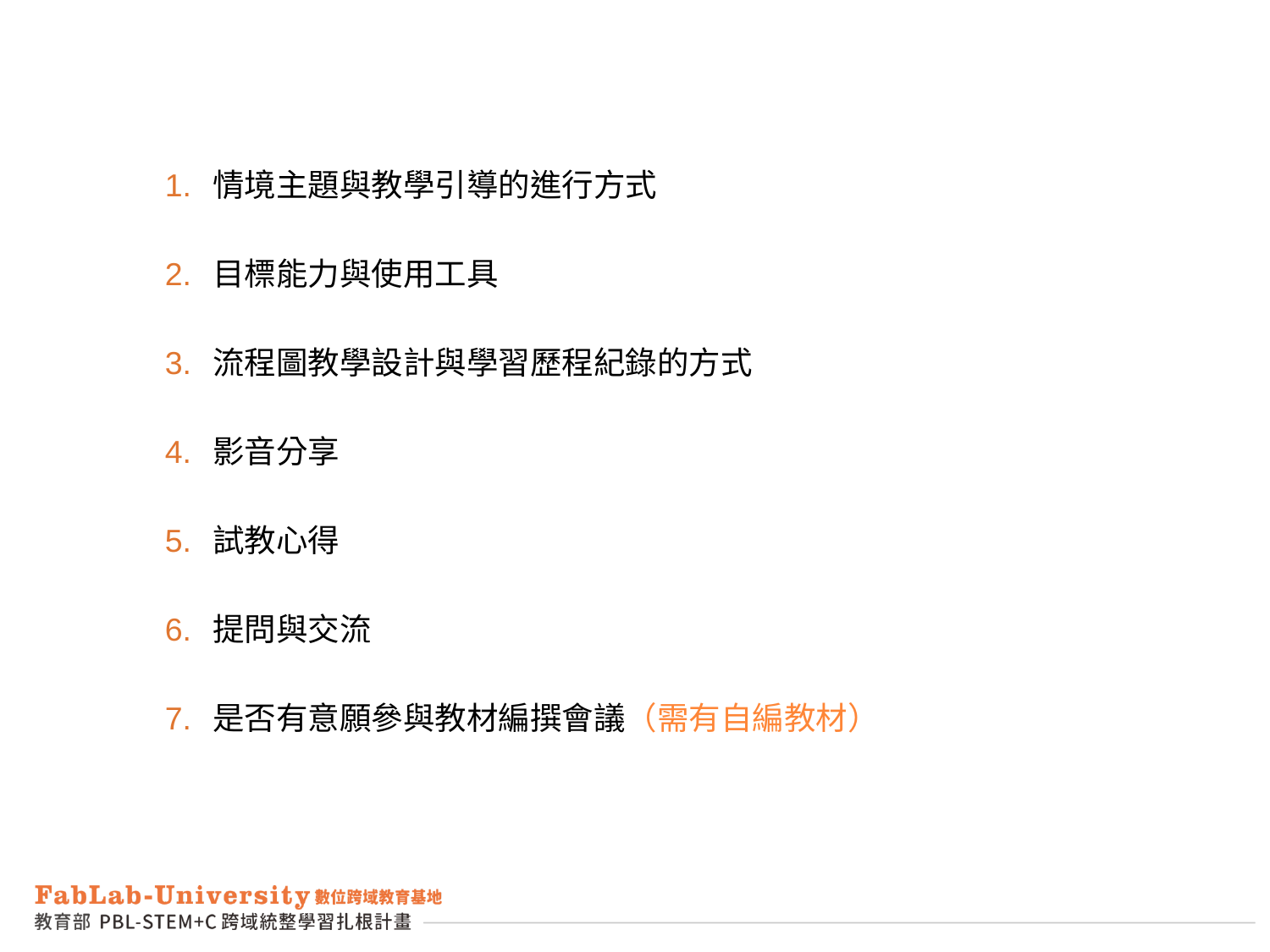

情境主題與教學引導的進行方式

目標能力與使用工具

流程圖教學設計與學習歷程紀錄的方式

影音分享

試教心得

提問與交流

是否有意願參與教材編撰會議（需有自編教材）